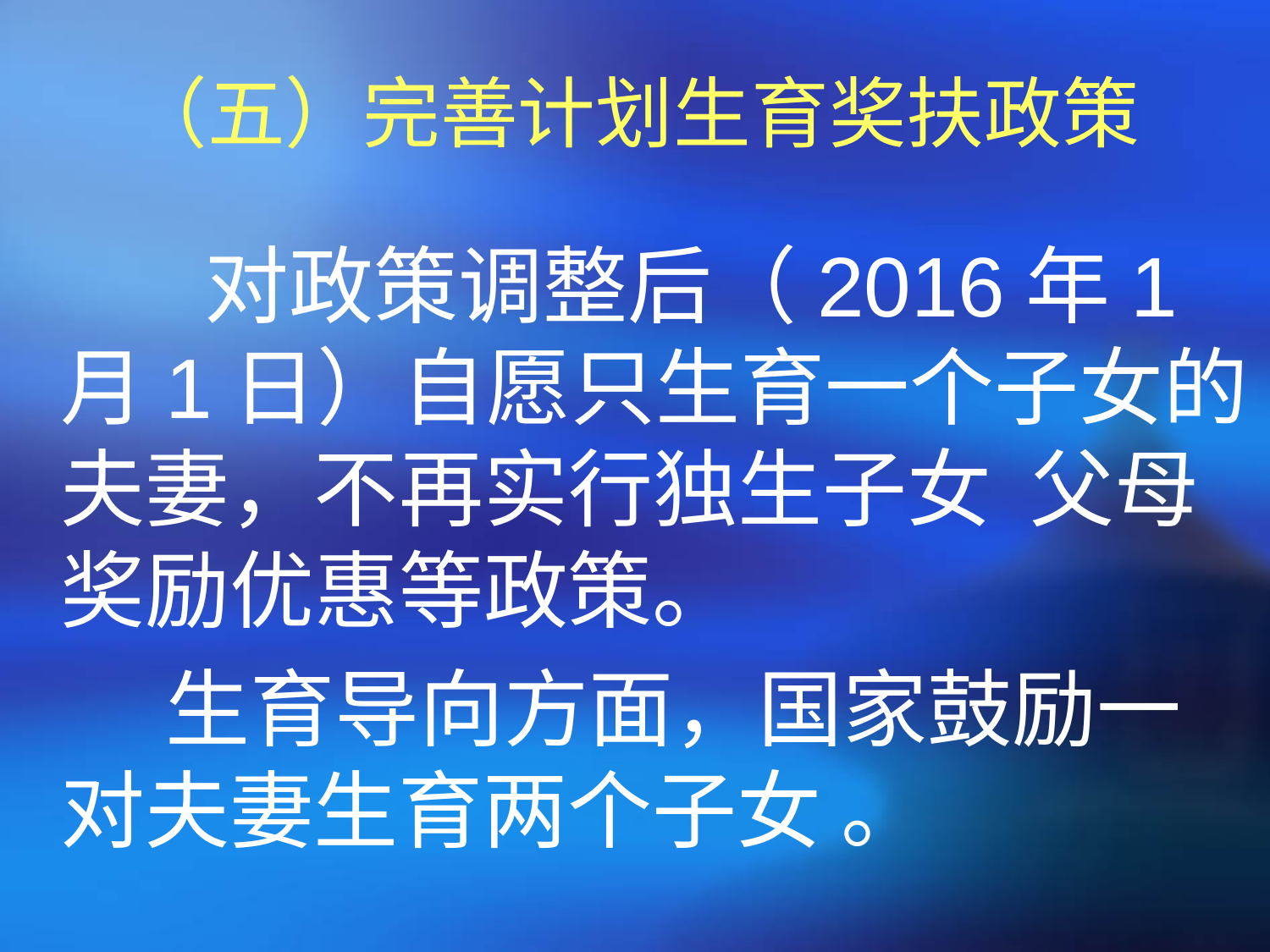

# （五）完善计划生育奖扶政策
         对政策调整后（2016年1月1日）自愿只生育一个子女的夫妻，不再实行独生子女  父母奖励优惠等政策。
           生育导向方面，国家鼓励一对夫妻生育两个子女 。